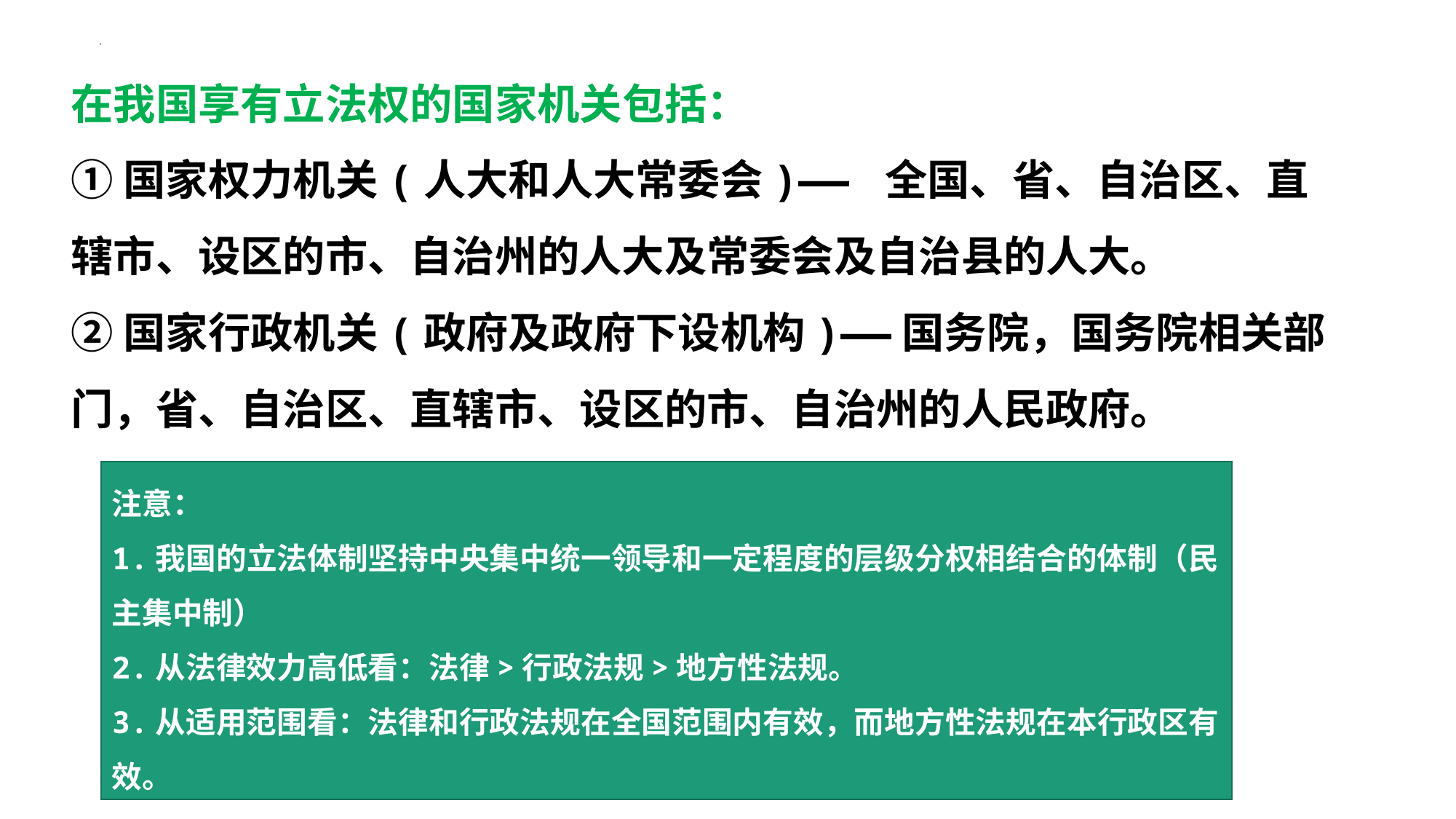

在我国享有立法权的国家机关包括：
①国家权力机关(人大和人大常委会)—— 全国、省、自治区、直辖市、设区的市、自治州的人大及常委会及自治县的人大。
②国家行政机关(政府及政府下设机构)——国务院，国务院相关部门，省、自治区、直辖市、设区的市、自治州的人民政府。
注意：
1.我国的立法体制坚持中央集中统一领导和一定程度的层级分权相结合的体制（民主集中制）
2.从法律效力高低看：法律>行政法规>地方性法规。
3.从适用范围看：法律和行政法规在全国范围内有效，而地方性法规在本行政区有效。